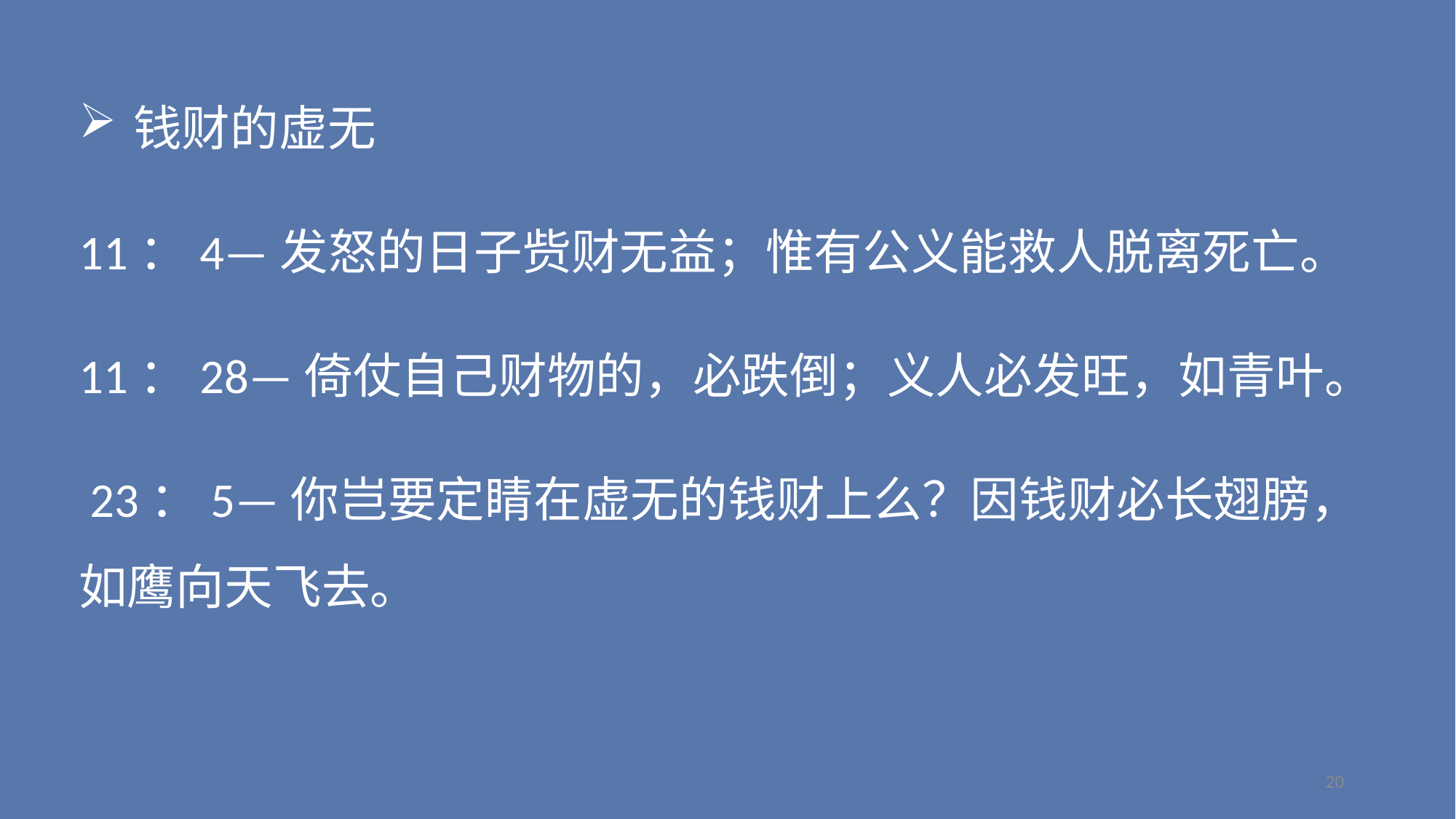

钱财的虚无
11：4—发怒的日子赀财无益；惟有公义能救人脱离死亡。
11：28—倚仗自己财物的，必跌倒；义人必发旺，如青叶。
 23：5—你岂要定睛在虚无的钱财上么？因钱财必长翅膀，如鹰向天飞去。
20